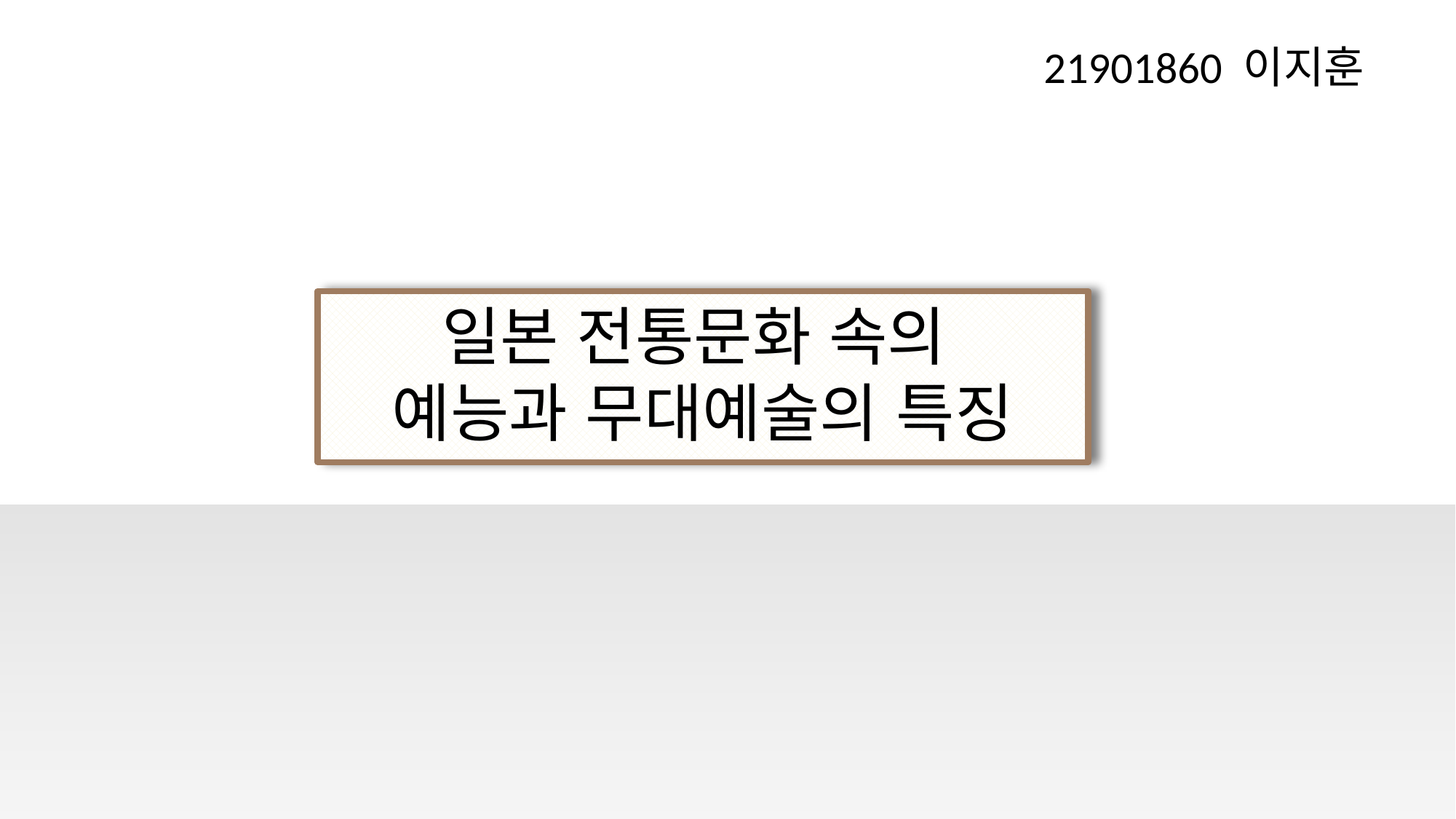

21901860 이지훈
일본 전통문화 속의
예능과 무대예술의 특징